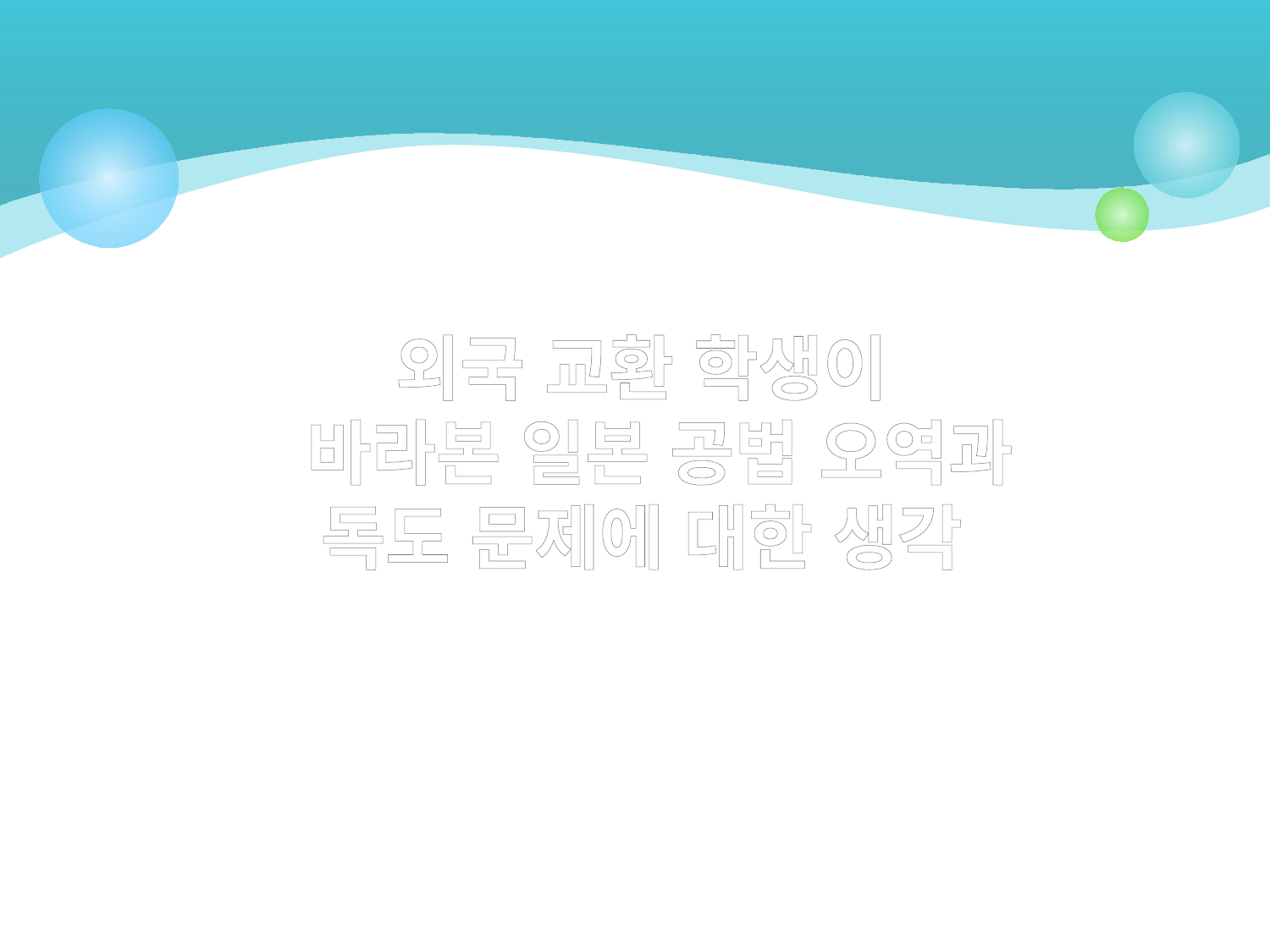

외국 교환 학생이
 바라본 일본 공법 오역과
독도 문제에 대한 생각